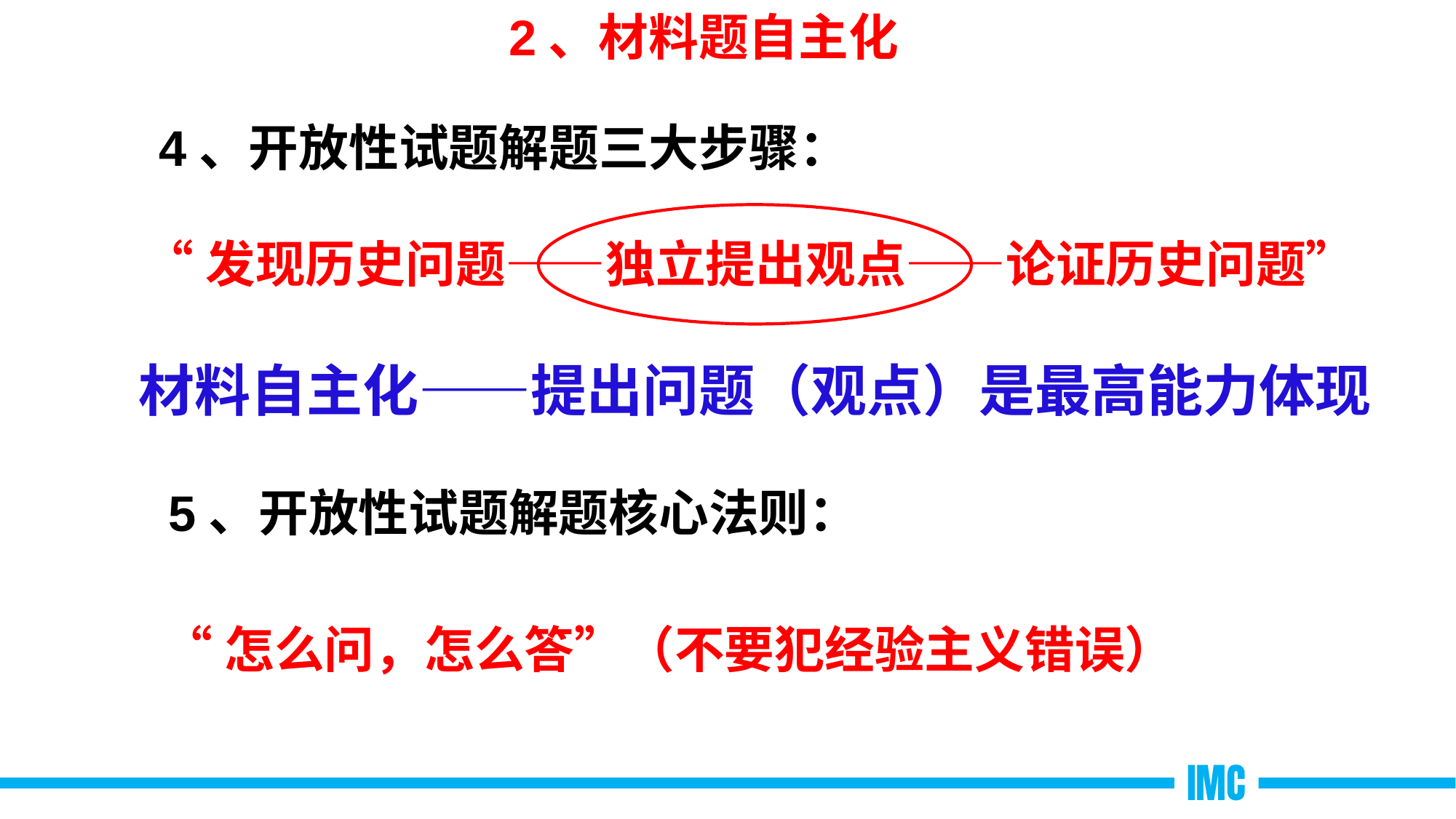

2、材料题自主化
4、开放性试题解题三大步骤：

“发现历史问题——独立提出观点——论证历史问题”
材料自主化——提出问题（观点）是最高能力体现
5、开放性试题解题核心法则：
“怎么问，怎么答”（不要犯经验主义错误）